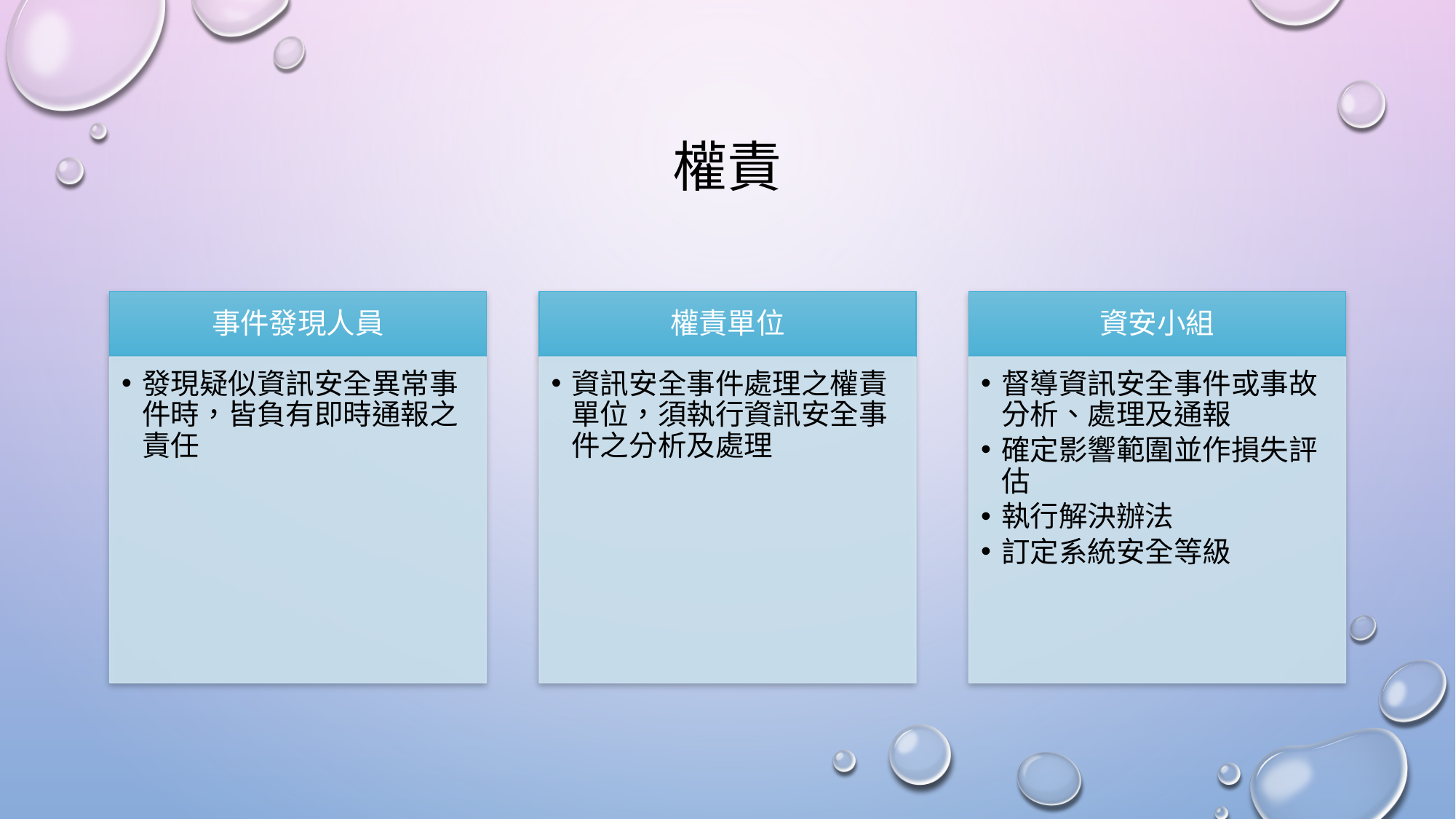

# 權責

事件發現人員

權責單位

資安小組

發現疑似資訊安全異常事件時，皆負有即時通報之責任

資訊安全事件處理之權責單位，須執行資訊安全事件之分析及處理

督導資訊安全事件或事故分析、處理及通報
確定影響範圍並作損失評估
執行解決辦法
訂定系統安全等級